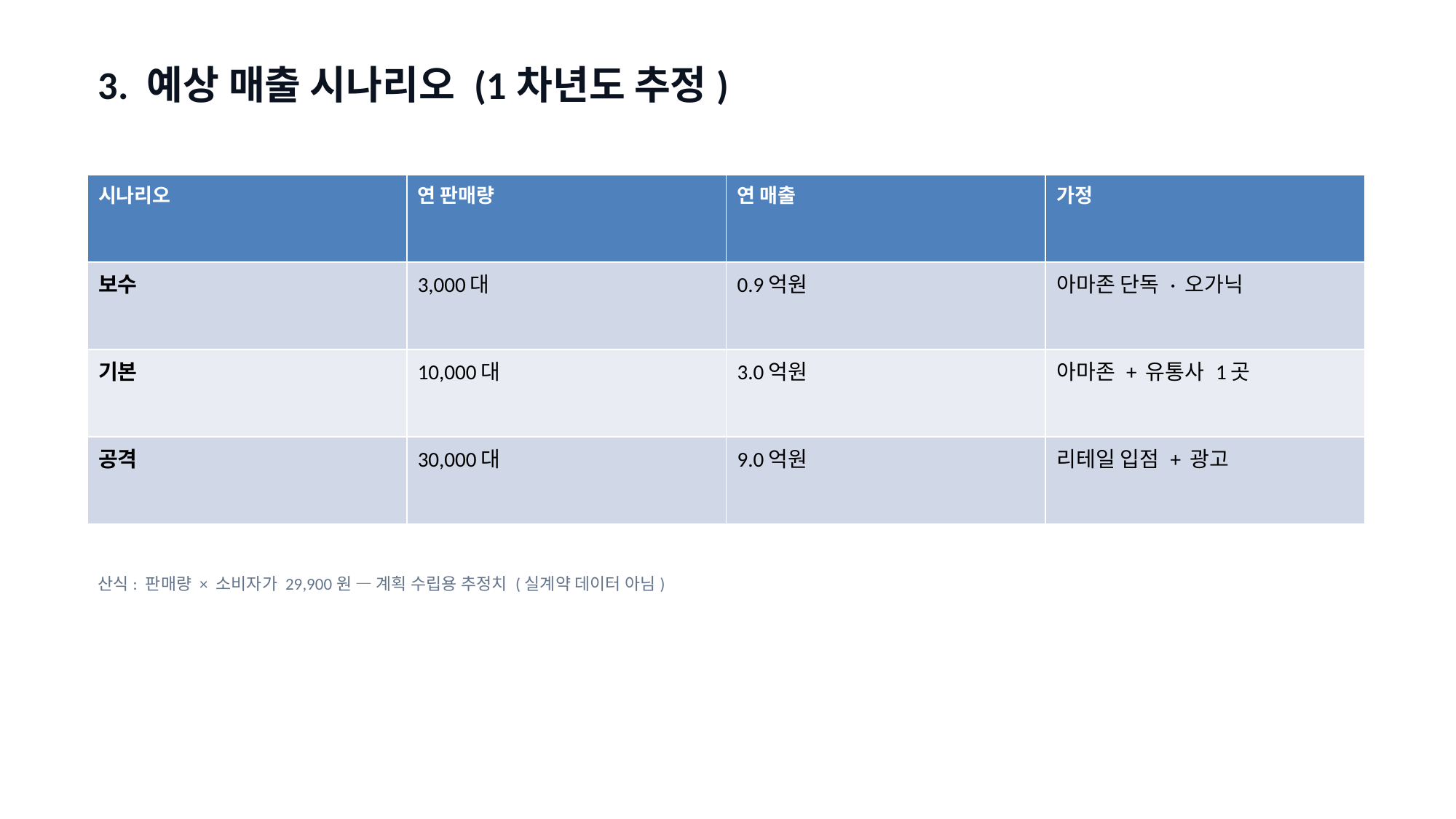

3. 예상 매출 시나리오 (1차년도 추정)
| 시나리오 | 연 판매량 | 연 매출 | 가정 |
| --- | --- | --- | --- |
| 보수 | 3,000대 | 0.9억원 | 아마존 단독 · 오가닉 |
| 기본 | 10,000대 | 3.0억원 | 아마존 + 유통사 1곳 |
| 공격 | 30,000대 | 9.0억원 | 리테일 입점 + 광고 |
산식: 판매량 × 소비자가 29,900원 — 계획 수립용 추정치 (실계약 데이터 아님)